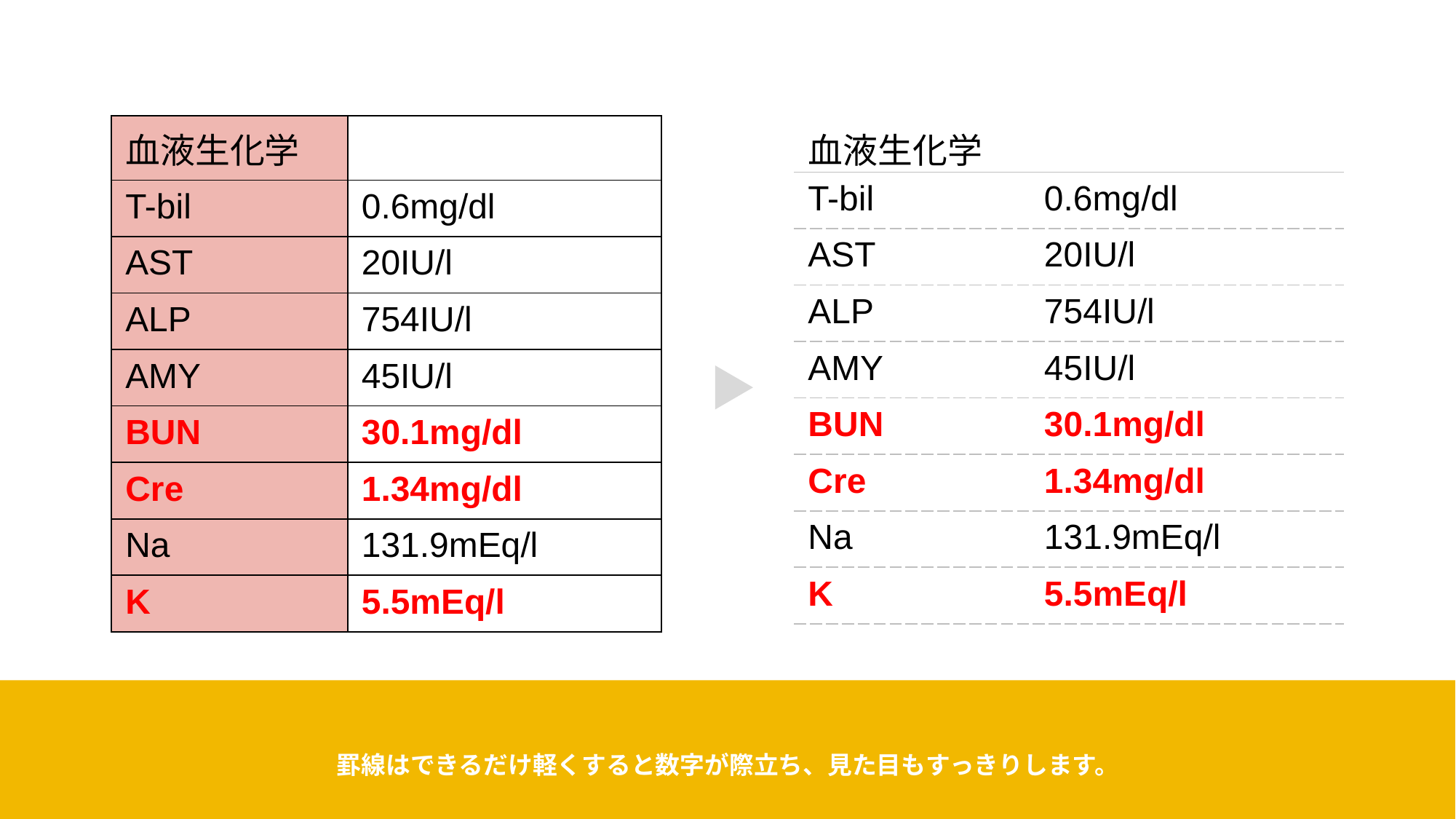

| 血液生化学 |  |
| --- | --- |
| T-bil | 0.6mg/dl |
| AST | 20IU/l |
| ALP | 754IU/l |
| AMY | 45IU/l |
| BUN | 30.1mg/dl |
| Cre | 1.34mg/dl |
| Na | 131.9mEq/l |
| K | 5.5mEq/l |
| 血液生化学 |  |
| --- | --- |
| T-bil | 0.6mg/dl |
| AST | 20IU/l |
| ALP | 754IU/l |
| AMY | 45IU/l |
| BUN | 30.1mg/dl |
| Cre | 1.34mg/dl |
| Na | 131.9mEq/l |
| K | 5.5mEq/l |

罫線はできるだけ軽くすると数字が際立ち、見た目もすっきりします。